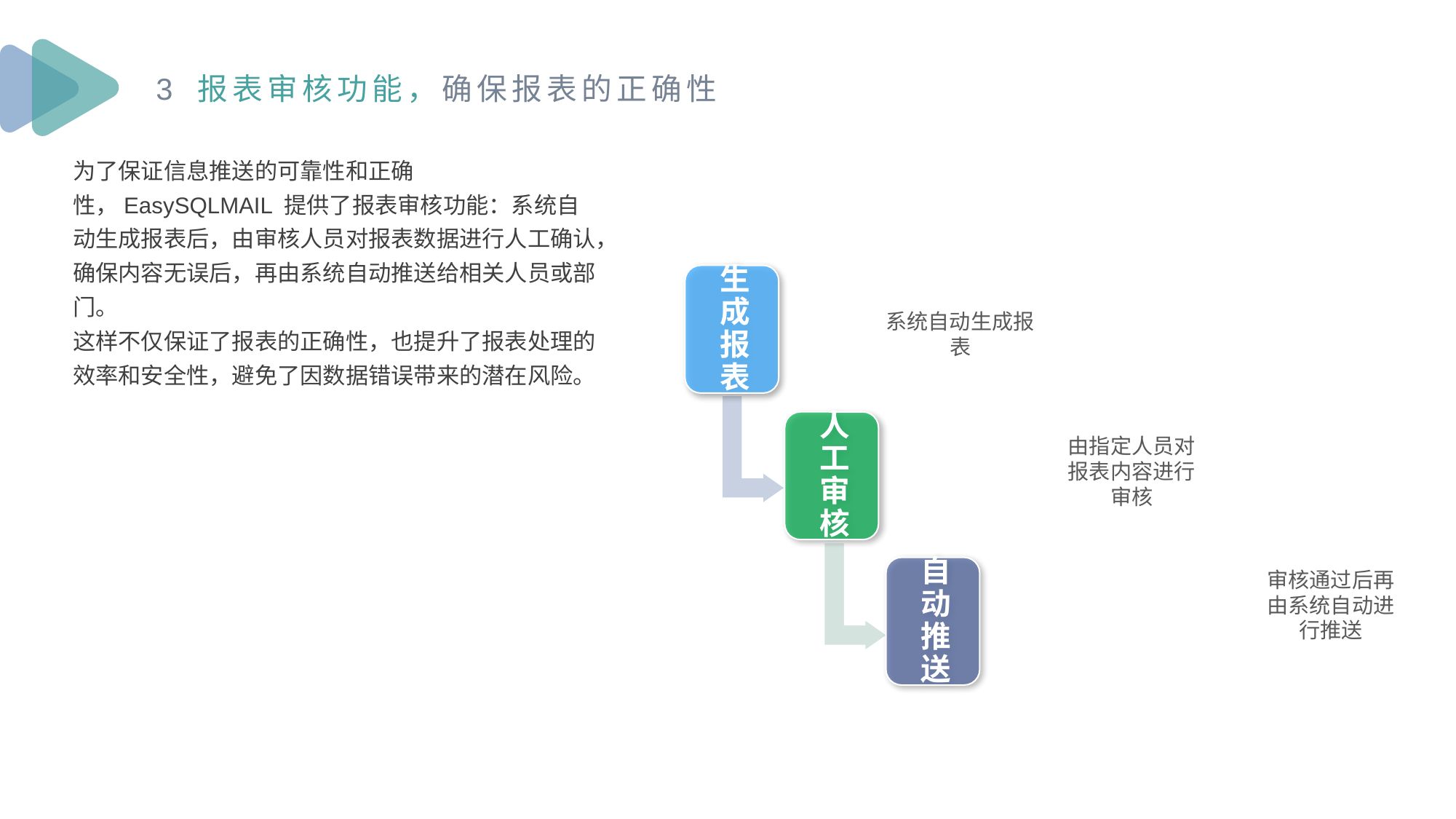

3 报表审核功能，确保报表的正确性
为了保证信息推送的可靠性和正确性，EasySQLMAIL 提供了报表审核功能：系统自动生成报表后，由审核人员对报表数据进行人工确认，确保内容无误后，再由系统自动推送给相关人员或部门。
这样不仅保证了报表的正确性，也提升了报表处理的效率和安全性，避免了因数据错误带来的潜在风险。
生成报表

人工审核

自动推送

系统自动生成报表
由指定人员对报表内容进行审核

审核通过后再由系统自动进行推送